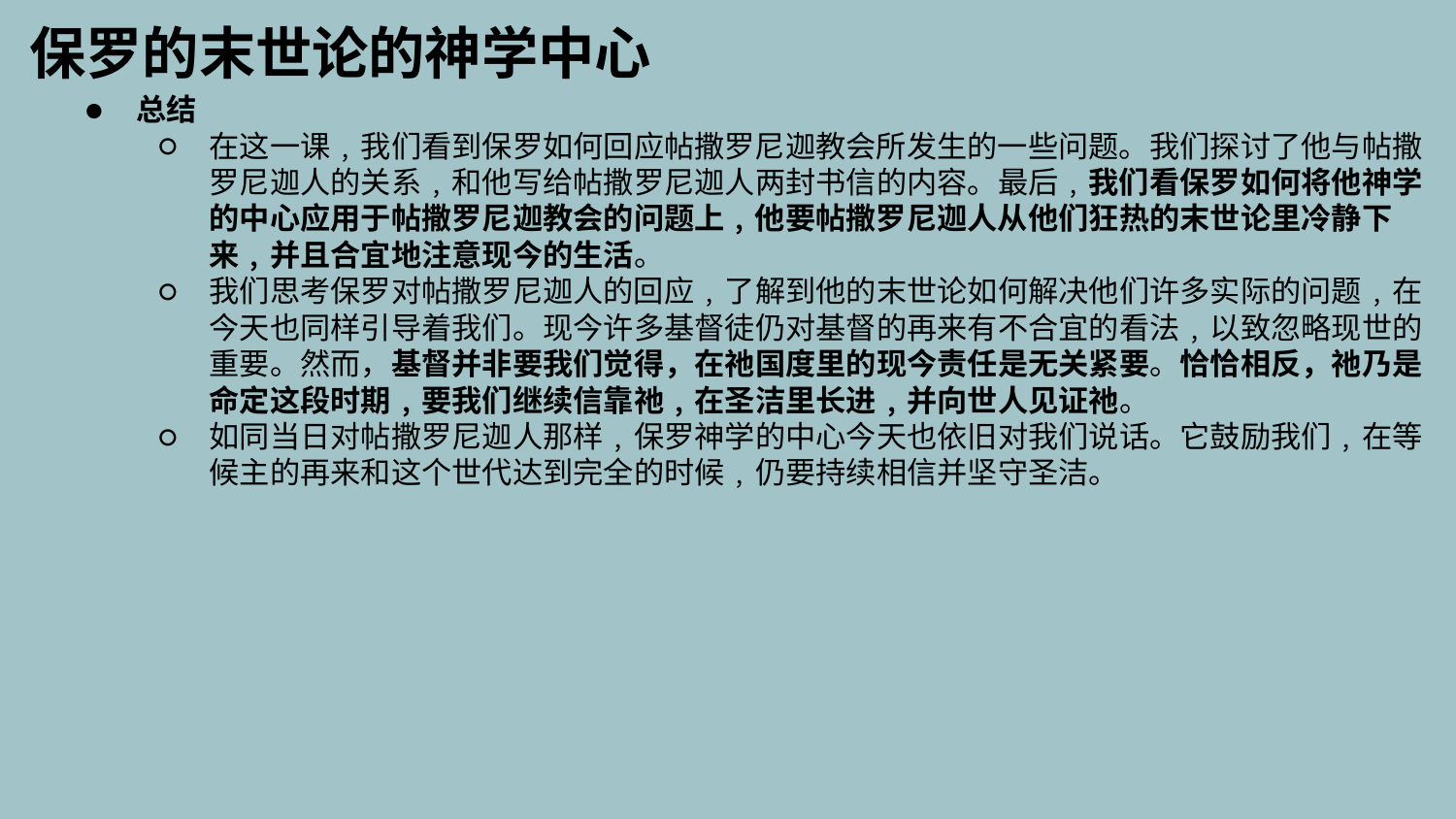

保罗的末世论的神学中心
总结​​
在这一课﹐我们看到保罗如何回应帖撒罗尼迦教会所发生的一些问题。我们探讨了他与帖撒罗尼迦人的关系﹐和他写给帖撒罗尼迦人两封书信的内容。最后﹐我们看保罗如何将他神学的中心应用于帖撒罗尼迦教会的问题上﹐他要帖撒罗尼迦人从他们狂热的末世论里冷静下来﹐并且合宜地注意现今的生活。
我们思考保罗对帖撒罗尼迦人的回应﹐了解到他的末世论如何解决他们许多实际的问题﹐在今天也同样引导着我们。现今许多基督徒仍对基督的再来有不合宜的看法﹐以致忽略现世的重要。然而，基督并非要我们觉得，在祂国度里的现今责任是无关紧要。恰恰相反，祂乃是命定这段时期﹐要我们继续信靠祂﹐在圣洁里长进﹐并向世人见证祂。
如同当日对帖撒罗尼迦人那样﹐保罗神学的中心今天也依旧对我们说话。它鼓励我们﹐在等候主的再来和这个世代达到完全的时候﹐仍要持续相信并坚守圣洁。